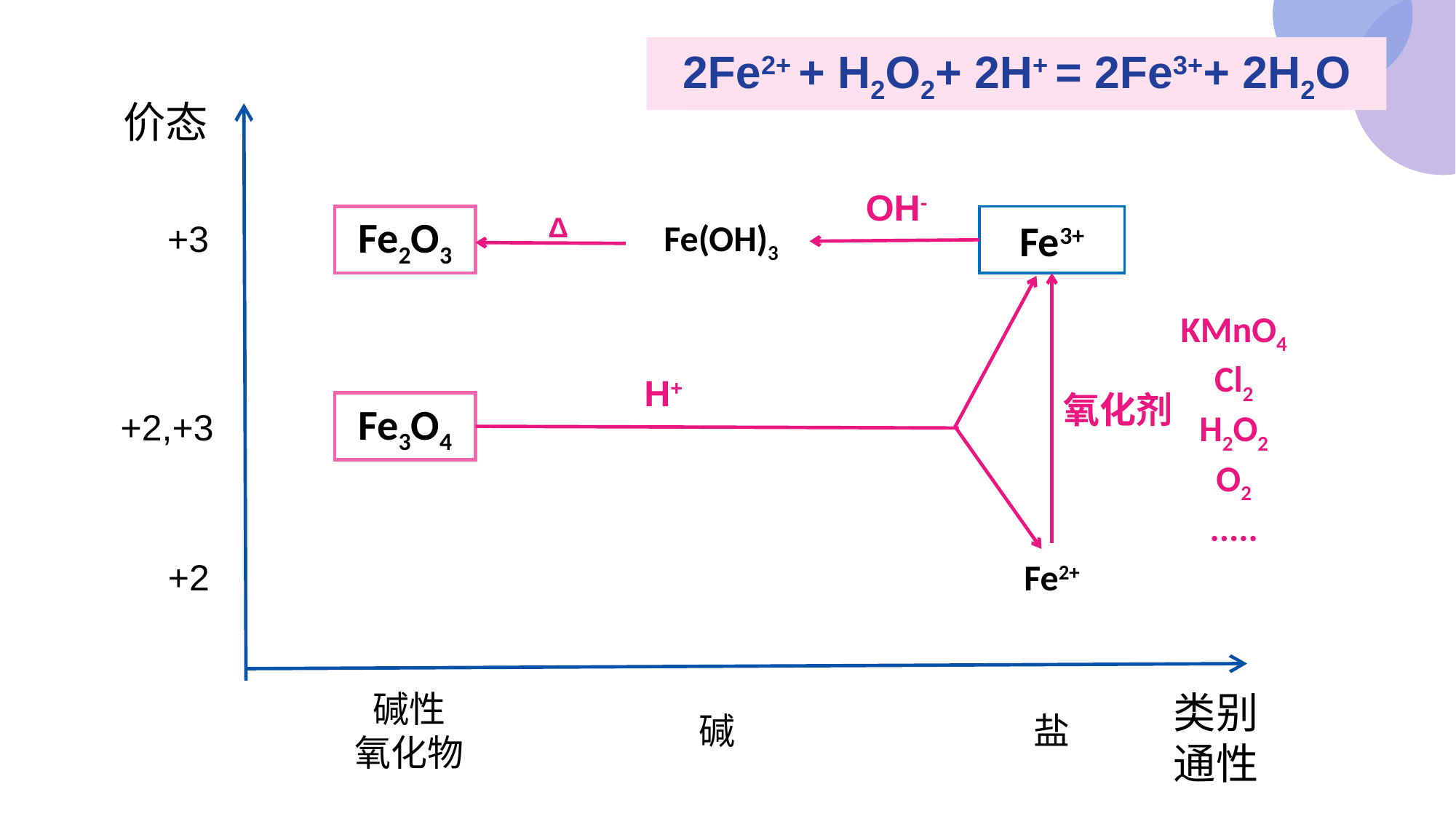

2Fe2+ + H2O2+ 2H+ = 2Fe3++ 2H2O
      2Fe2+  +  Cl2 = 2Fe3+ +2Cl-
价态
OH-
Δ
Fe2O3
Fe(OH)3
Fe3+
+3
KMnO4
Cl2
H2O2
O2
.....
H+
氧化剂
Fe3O4
+2,+3
Fe2+
+2
碱性
氧化物
类别
通性
碱
盐